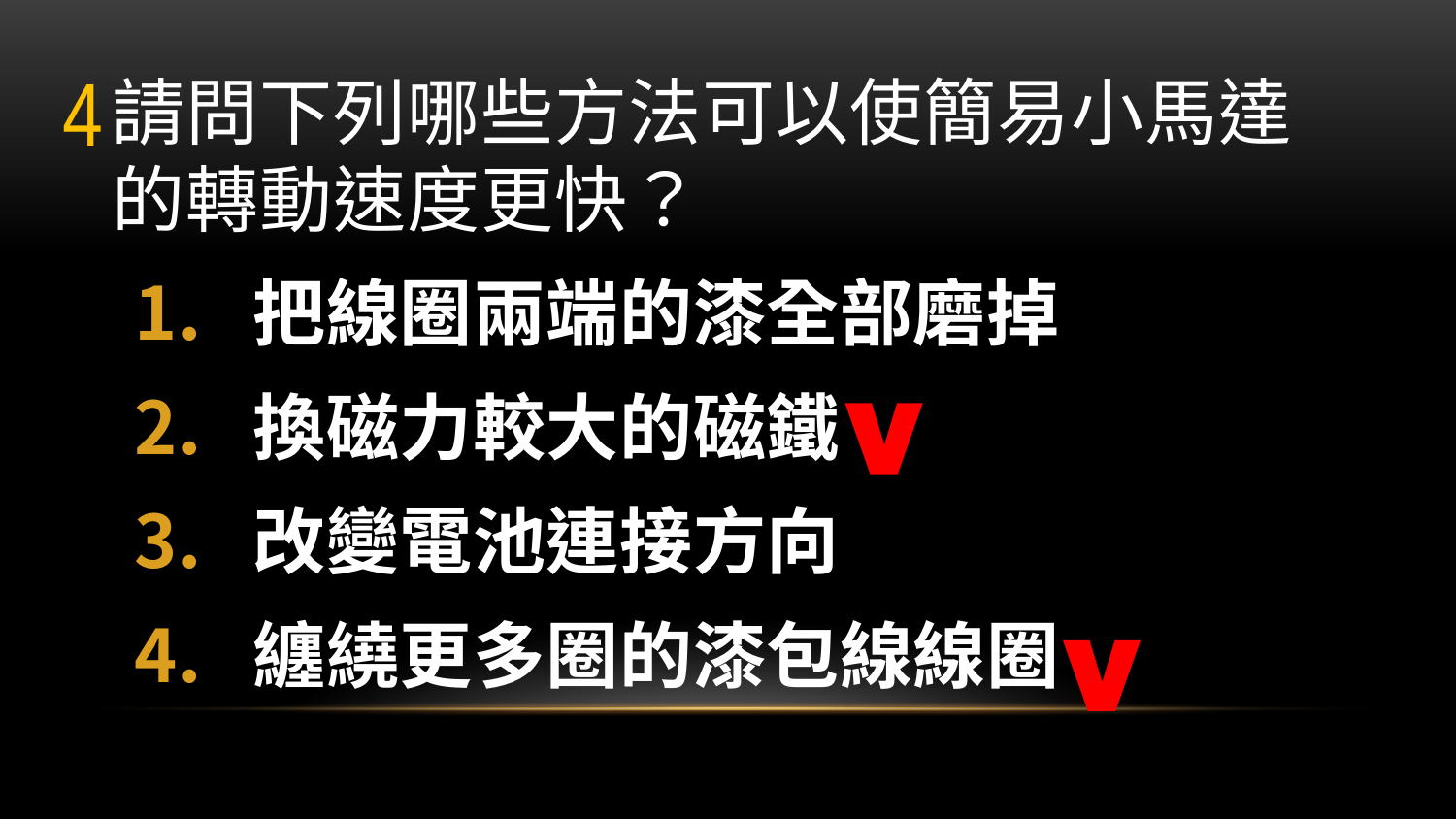

# 請問下列哪些方法可以使簡易小馬達的轉動速度更快？
4
把線圈兩端的漆全部磨掉
換磁力較大的磁鐵
改變電池連接方向
纏繞更多圈的漆包線線圈

V
V